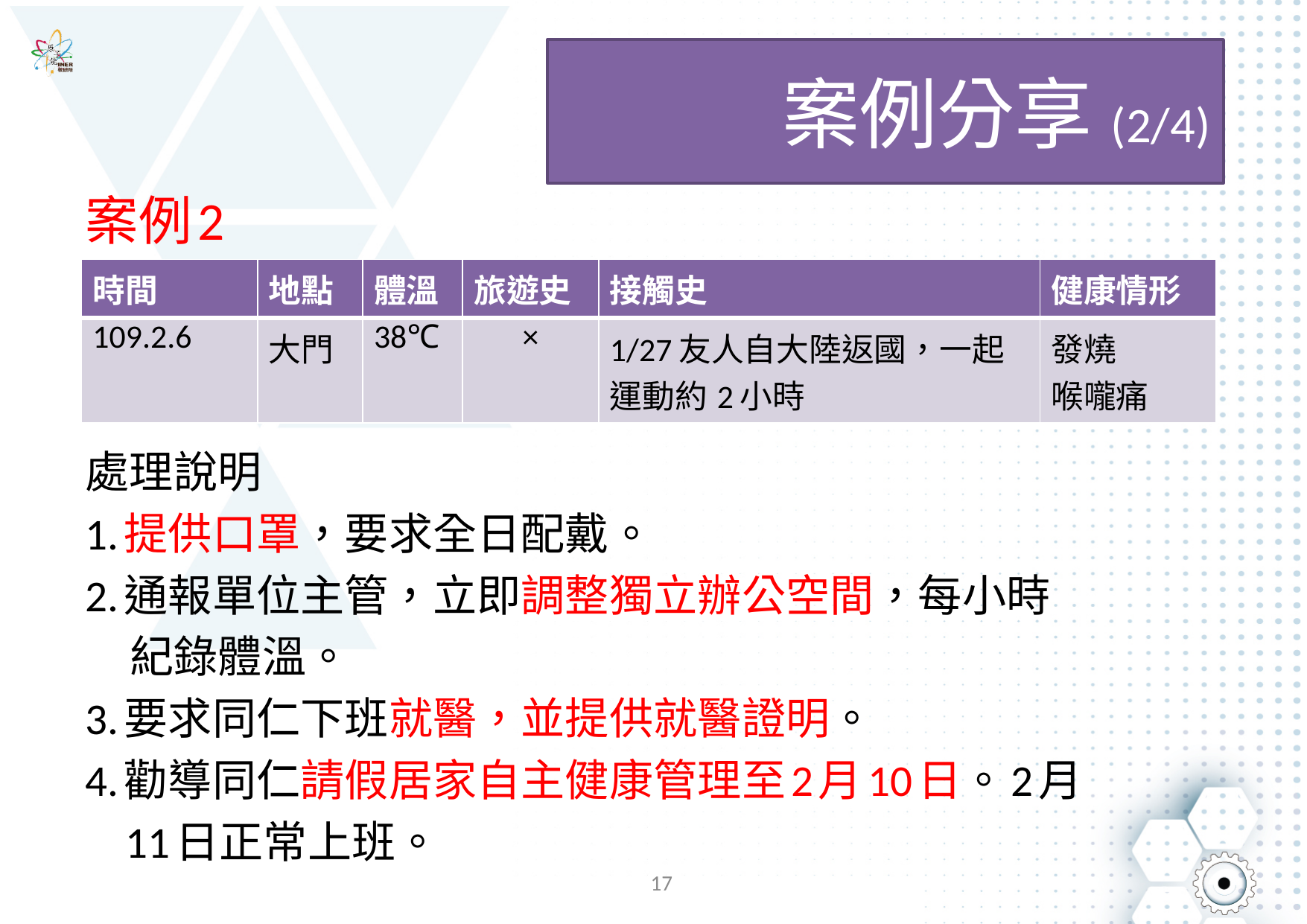

# 案例分享(2/4)
案例2

處理說明
1.提供口罩，要求全日配戴。
2.通報單位主管，立即調整獨立辦公空間，每小時
    紀錄體溫。
3.要求同仁下班就醫，並提供就醫證明。
4.勸導同仁請假居家自主健康管理至2月10日。2月
    11日正常上班。
| 時間 | 地點 | 體溫 | 旅遊史 | 接觸史 | 健康情形 |
| --- | --- | --- | --- | --- | --- |
| 109.2.6 | 大門 | 38℃ | × | 1/27友人自大陸返國，一起運動約2小時 | 發燒 喉嚨痛 |
17